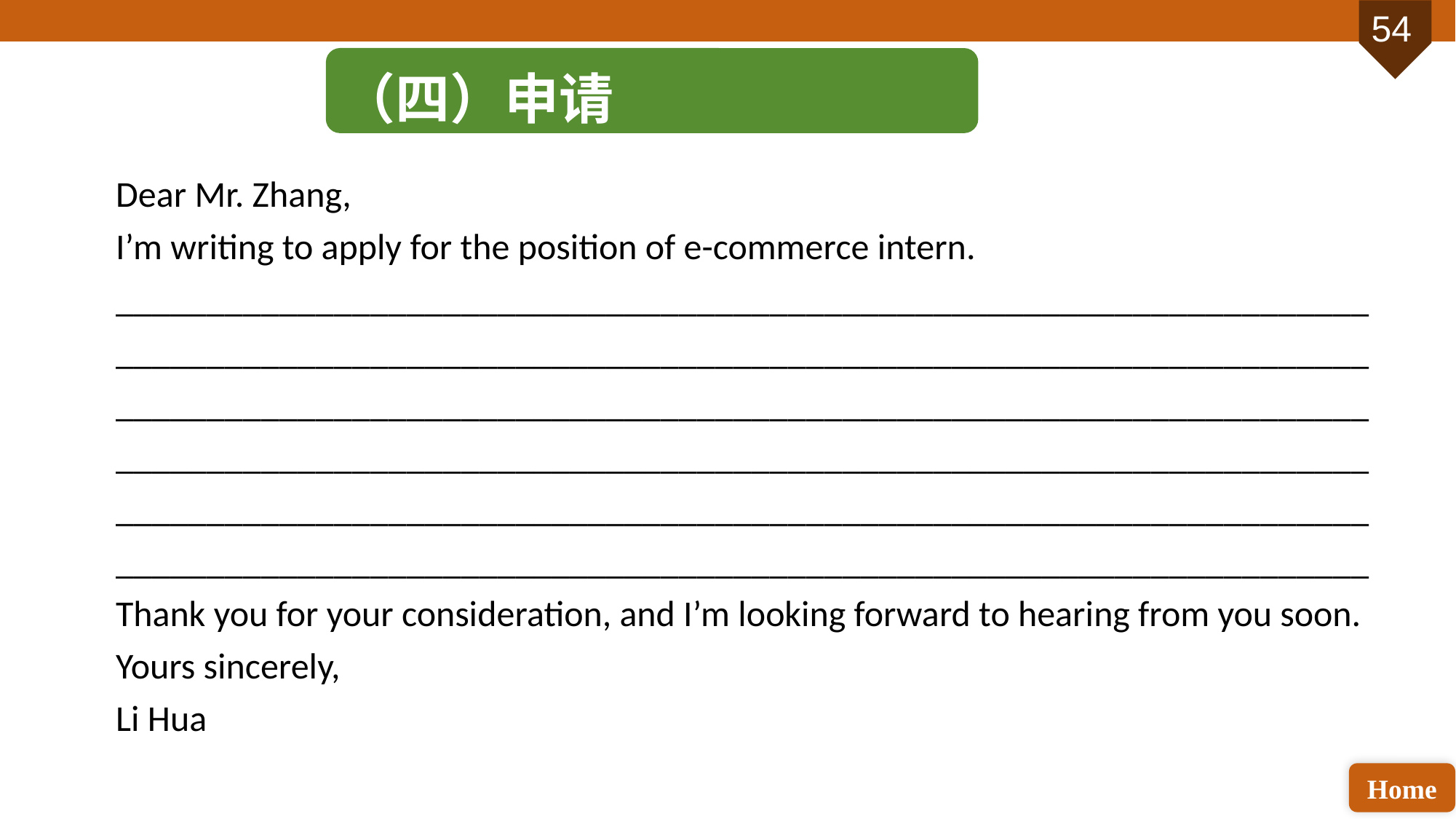

（四）申请
Dear Mr. Zhang,
I’m writing to apply for the position of e-commerce intern.
______________________________________________________________________________________________________________________________________________________________________________________________________________________________________________________________________________________________________________________________________________________________________________________________________________________________Thank you for your consideration, and I’m looking forward to hearing from you soon.
Yours sincerely,
Li Hua